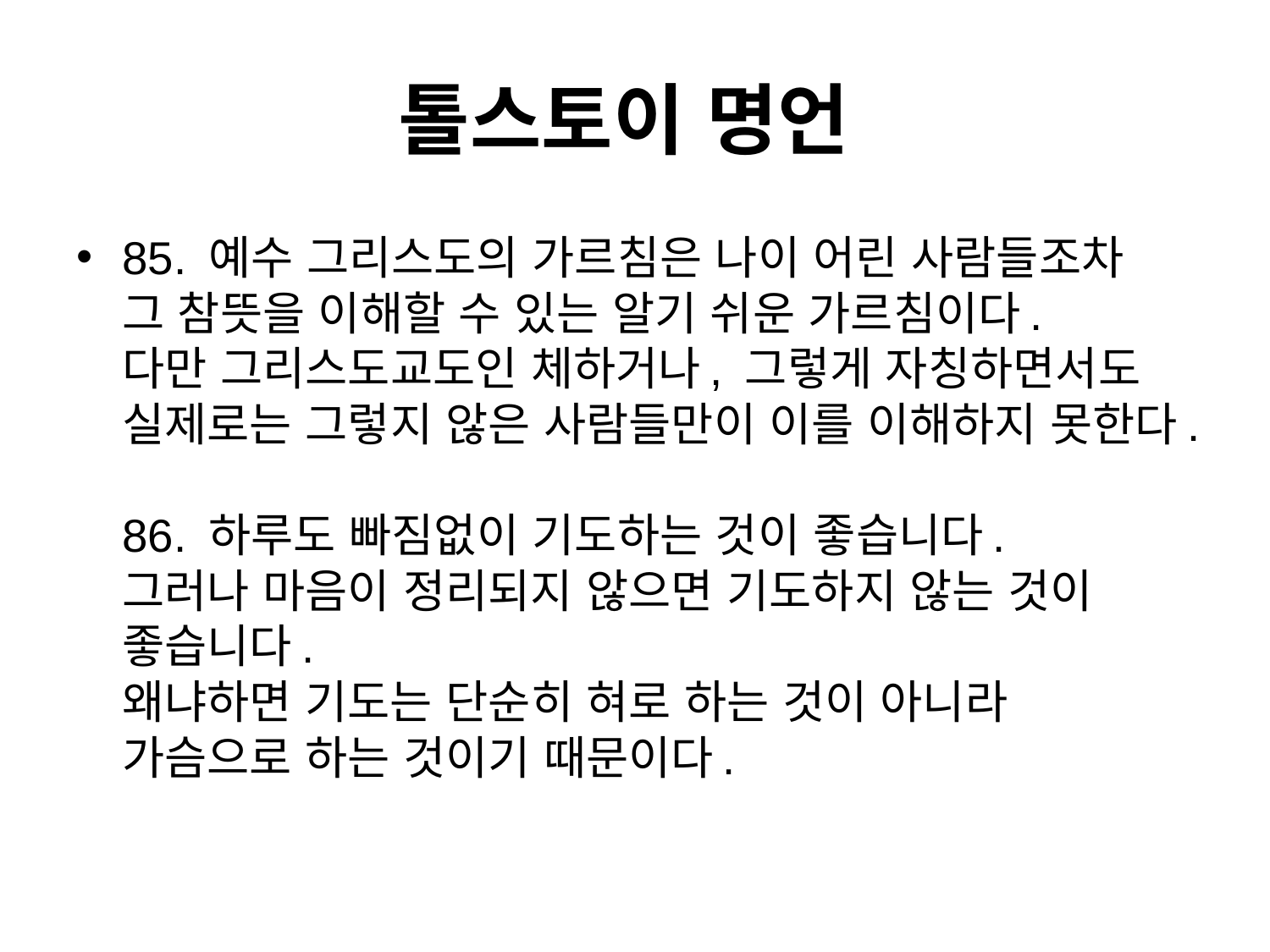

# 톨스토이 명언
85. 예수 그리스도의 가르침은 나이 어린 사람들조차
그 참뜻을 이해할 수 있는 알기 쉬운 가르침이다.
다만 그리스도교도인 체하거나, 그렇게 자칭하면서도
실제로는 그렇지 않은 사람들만이 이를 이해하지 못한다.
86. 하루도 빠짐없이 기도하는 것이 좋습니다.
그러나 마음이 정리되지 않으면 기도하지 않는 것이 좋습니다.
왜냐하면 기도는 단순히 혀로 하는 것이 아니라
가슴으로 하는 것이기 때문이다.